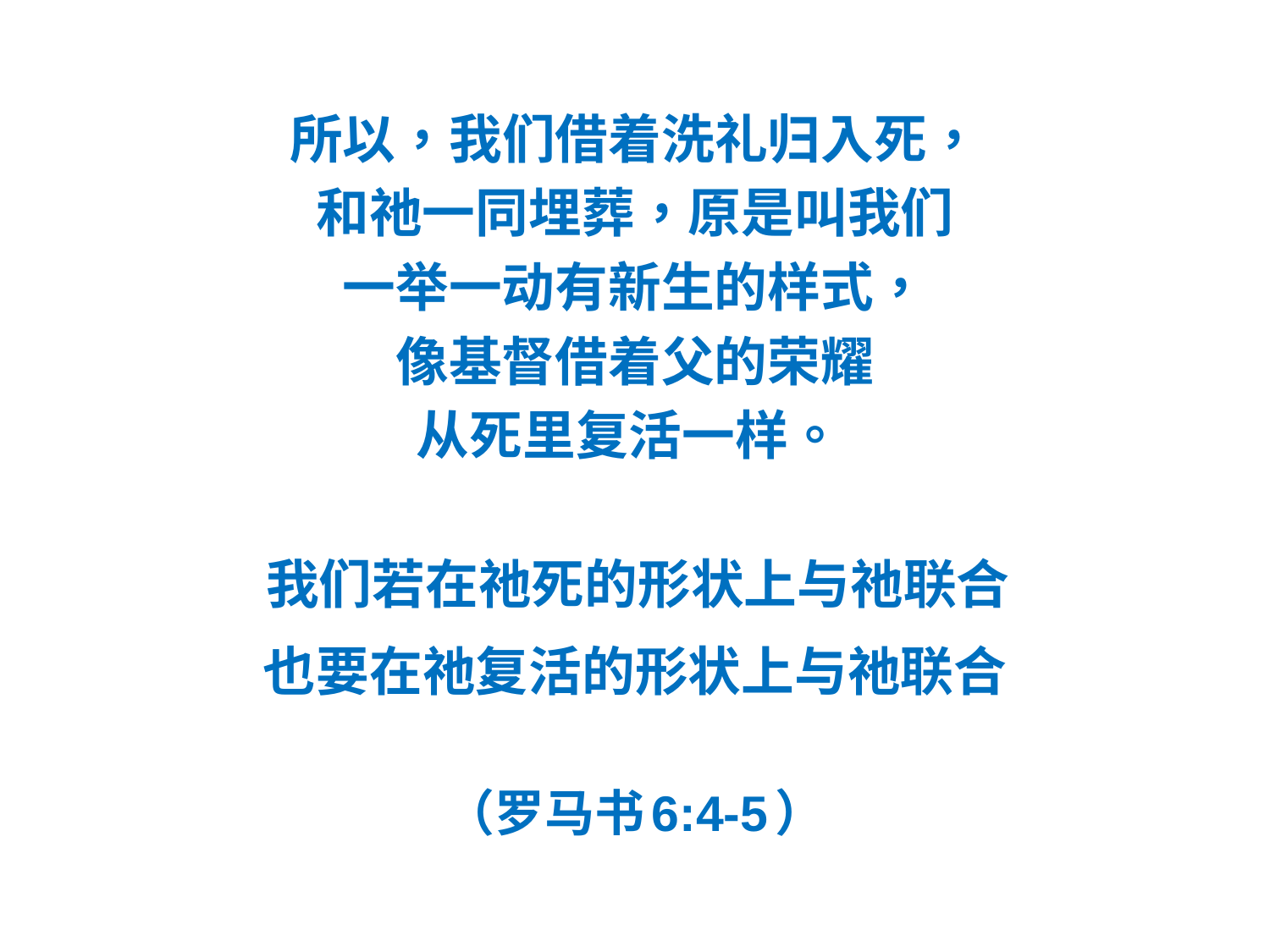

#
所以，我们借着洗礼归入死，
和祂一同埋葬，原是叫我们
一举一动有新生的样式，
像基督借着父的荣耀
从死里复活一样。

 我们若在祂死的形状上与祂联合
也要在祂复活的形状上与祂联合

（罗马书6:4-5）